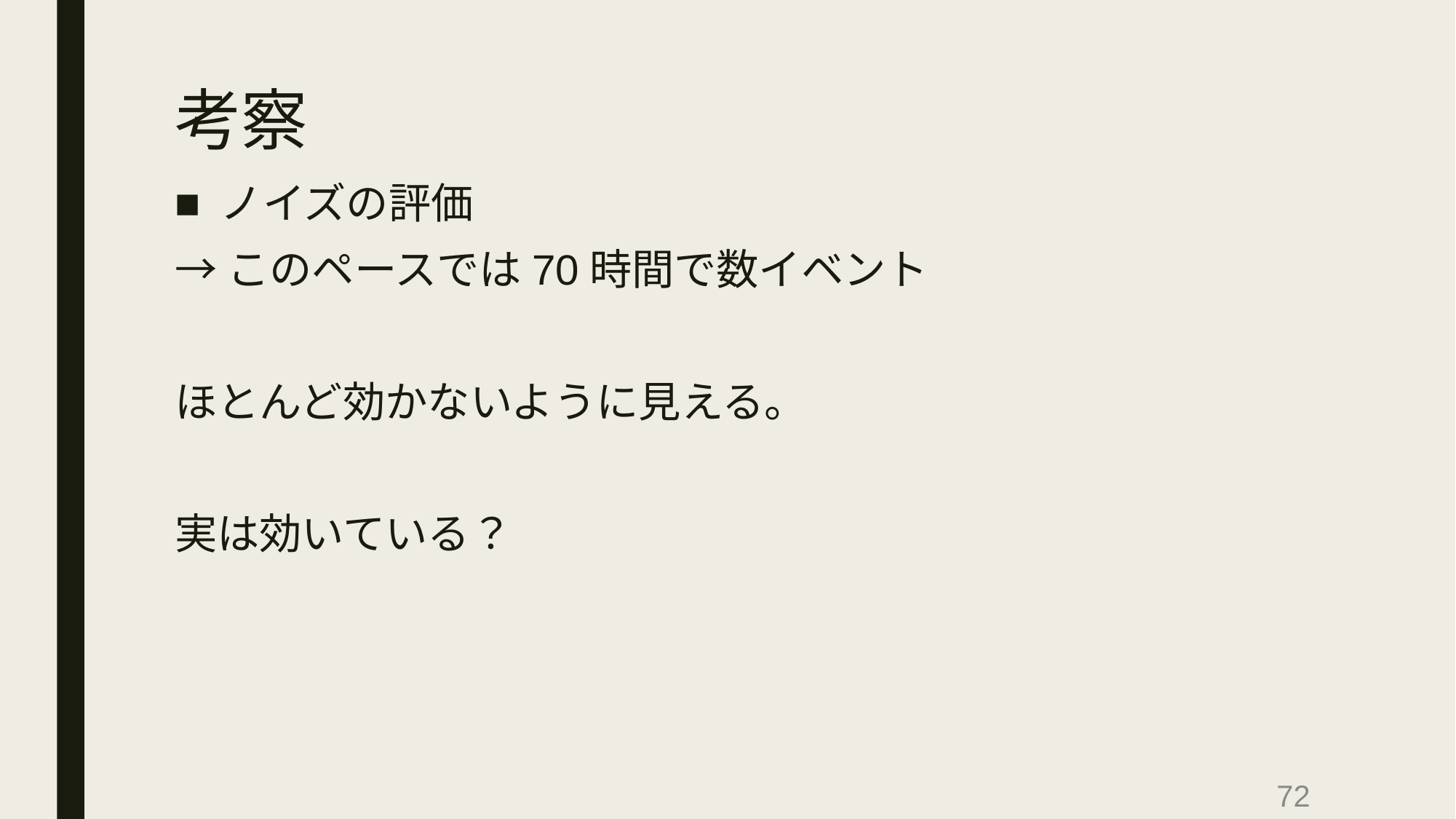

# 考察
ノイズの評価
→このペースでは70時間で数イベント

ほとんど効かないように見える。

実は効いている？

72